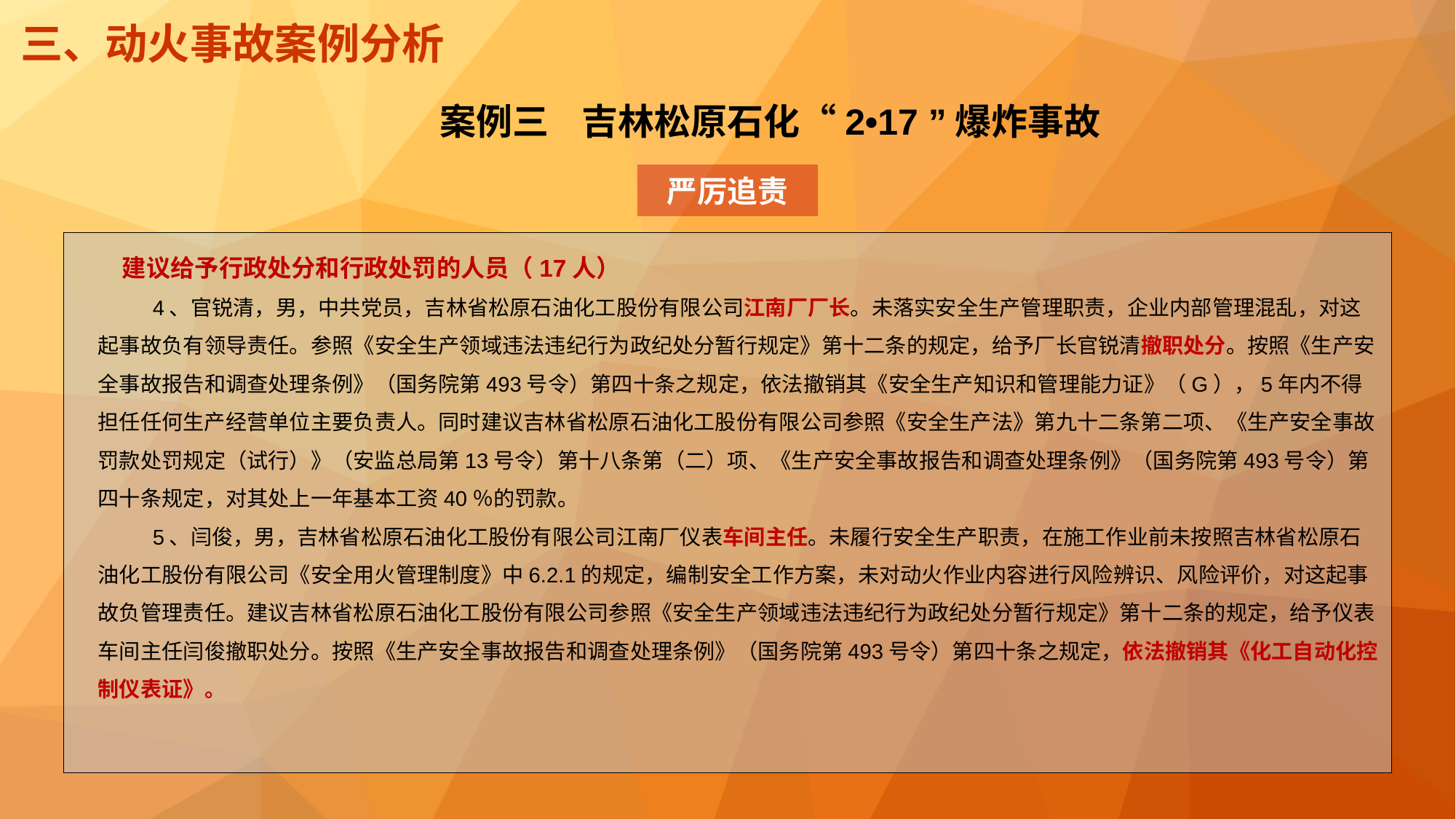

三、动火事故案例分析
案例三    吉林松原石化“2•17 ”爆炸事故
严厉追责
　建议给予行政处分和行政处罚的人员（17人）
4、官锐清，男，中共党员，吉林省松原石油化工股份有限公司江南厂厂长。未落实安全生产管理职责，企业内部管理混乱，对这起事故负有领导责任。参照《安全生产领域违法违纪行为政纪处分暂行规定》第十二条的规定，给予厂长官锐清撤职处分。按照《生产安全事故报告和调查处理条例》（国务院第493号令）第四十条之规定，依法撤销其《安全生产知识和管理能力证》（G），5年内不得担任任何生产经营单位主要负责人。同时建议吉林省松原石油化工股份有限公司参照《安全生产法》第九十二条第二项、《生产安全事故罚款处罚规定（试行）》（安监总局第13号令）第十八条第（二）项、《生产安全事故报告和调查处理条例》（国务院第493号令）第四十条规定，对其处上一年基本工资40％的罚款。
5、闫俊，男，吉林省松原石油化工股份有限公司江南厂仪表车间主任。未履行安全生产职责，在施工作业前未按照吉林省松原石油化工股份有限公司《安全用火管理制度》中6.2.1的规定，编制安全工作方案，未对动火作业内容进行风险辨识、风险评价，对这起事故负管理责任。建议吉林省松原石油化工股份有限公司参照《安全生产领域违法违纪行为政纪处分暂行规定》第十二条的规定，给予仪表车间主任闫俊撤职处分。按照《生产安全事故报告和调查处理条例》（国务院第493号令）第四十条之规定，依法撤销其《化工自动化控制仪表证》。